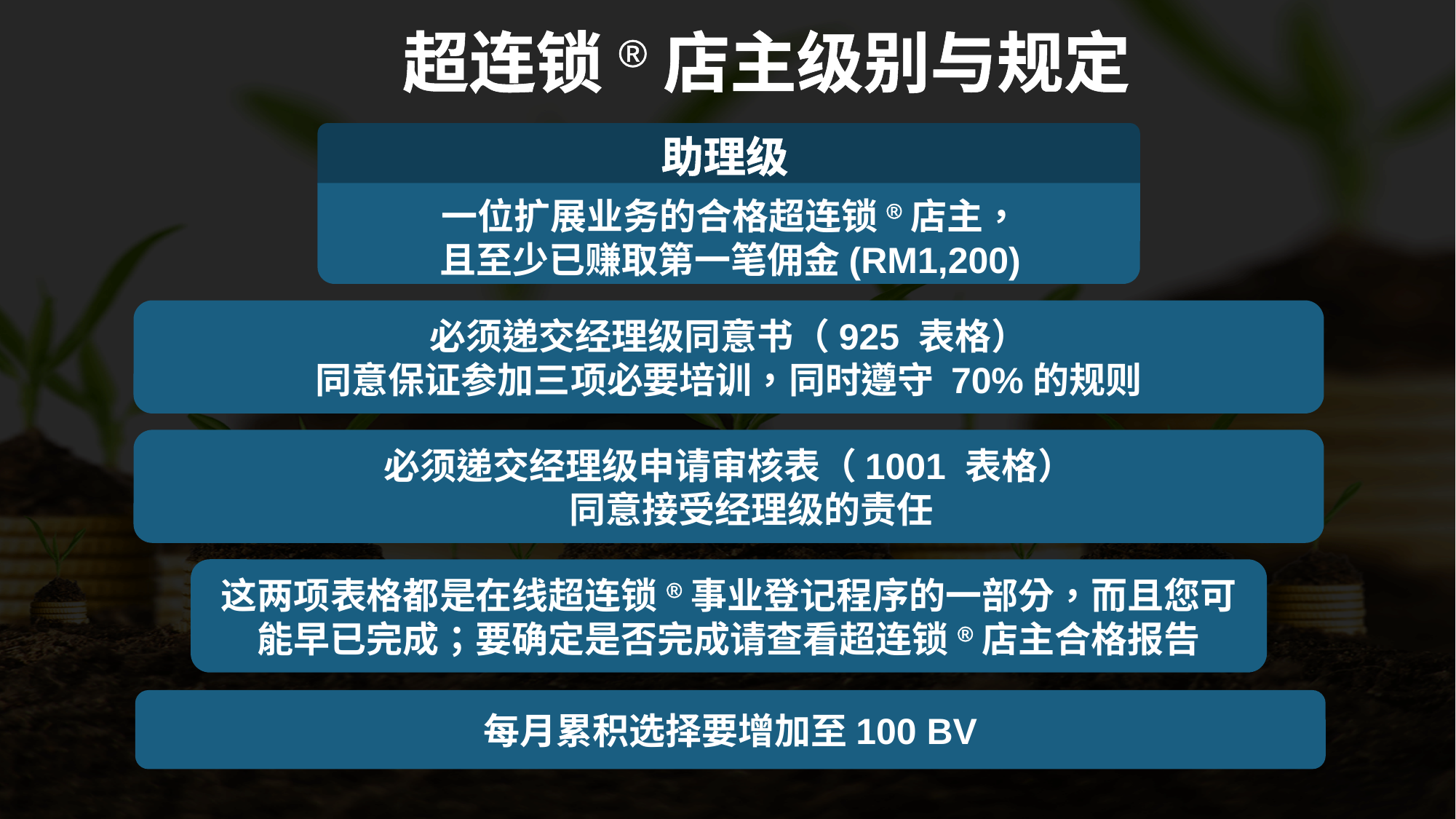

超连锁®店主级别与规定
助理级

一位扩展业务的合格超连锁®店主，
且至少已赚取第一笔佣金(RM1,200)
必须递交经理级同意书（925 表格）
同意保证参加三项必要培训，同时遵守 70%的规则
必须递交经理级申请审核表（1001 表格）
　 同意接受经理级的责任
这两项表格都是在线超连锁®事业登记程序的一部分，而且您可能早已完成；要确定是否完成请查看超连锁®店主合格报告

每月累积选择要增加至100 BV